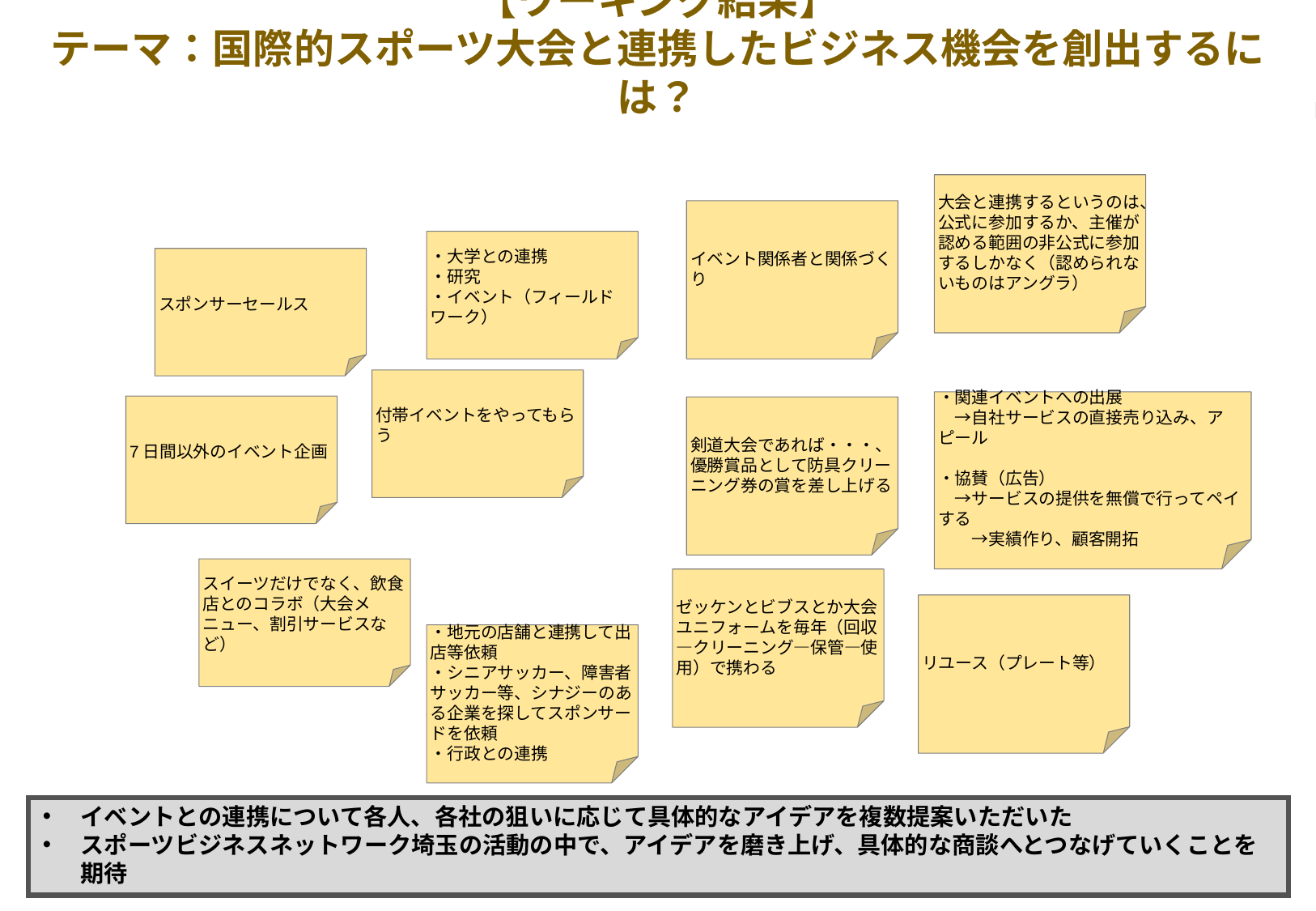

【ワーキング結果】
テーマ：国際的スポーツ大会と連携したビジネス機会を創出するには？
大会と連携するというのは、公式に参加するか、主催が認める範囲の非公式に参加するしかなく（認められないものはアングラ）
イベント関係者と関係づくり
・大学との連携
・研究
・イベント（フィールドワーク）
スポンサーセールス
付帯イベントをやってもらう
・関連イベントへの出展
　→自社サービスの直接売り込み、アピール

・協賛（広告）
　→サービスの提供を無償で行ってペイする
　　→実績作り、顧客開拓
7日間以外のイベント企画
剣道大会であれば・・・、優勝賞品として防具クリーニング券の賞を差し上げる
スイーツだけでなく、飲食店とのコラボ（大会メニュー、割引サービスなど）
ゼッケンとビブスとか大会ユニフォームを毎年（回収―クリーニング―保管―使用）で携わる
リユース（プレート等）
・地元の店舗と連携して出店等依頼
・シニアサッカー、障害者サッカー等、シナジーのある企業を探してスポンサードを依頼
・行政との連携
イベントとの連携について各人、各社の狙いに応じて具体的なアイデアを複数提案いただいた
スポーツビジネスネットワーク埼玉の活動の中で、アイデアを磨き上げ、具体的な商談へとつなげていくことを期待